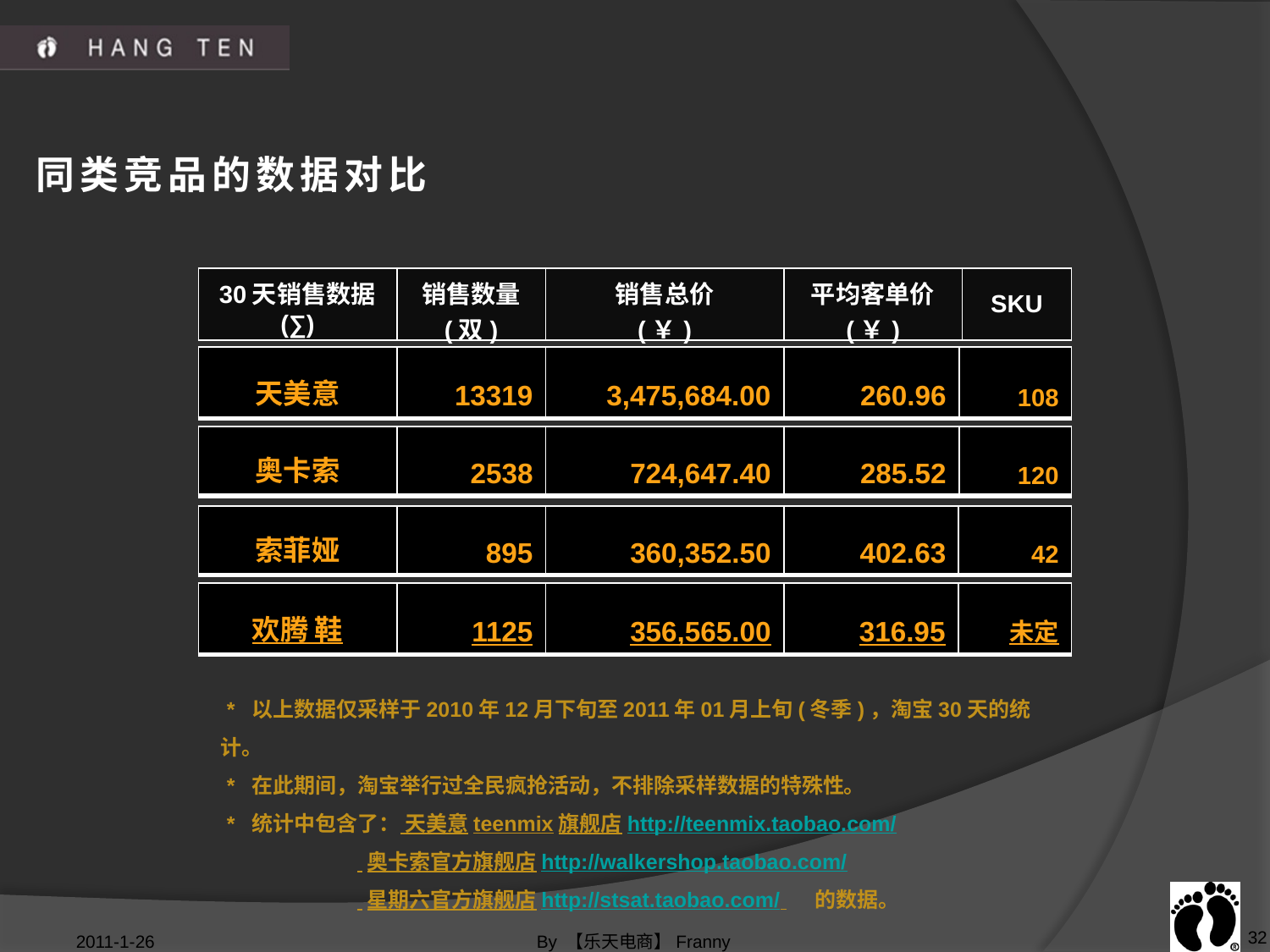

# 同类竞品的数据对比
| 30天销售数据 (∑) | 销售数量 (双) | 销售总价 (￥) | 平均客单价 (￥) | SKU |
| --- | --- | --- | --- | --- |
| 天美意 | 13319 | 3,475,684.00 | 260.96 | 108 |
| --- | --- | --- | --- | --- |
| 奥卡索 | 2538 | 724,647.40 | 285.52 | 120 |
| --- | --- | --- | --- | --- |
| 索菲娅 | 895 | 360,352.50 | 402.63 | 42 |
| --- | --- | --- | --- | --- |
| 欢腾 鞋 | 1125 | 356,565.00 | 316.95 | 未定 |
| --- | --- | --- | --- | --- |
 *  以上数据仅采样于2010年12月下旬至2011年01月上旬(冬季)，淘宝30天的统计。
 *  在此期间，淘宝举行过全民疯抢活动，不排除采样数据的特殊性。
 *  统计中包含了： 天美意teenmix旗舰店http://teenmix.taobao.com/
                             奥卡索官方旗舰店http://walkershop.taobao.com/
                             星期六官方旗舰店http://stsat.taobao.com/     的数据。
2011-1-26
By 【乐天电商】Franny
32